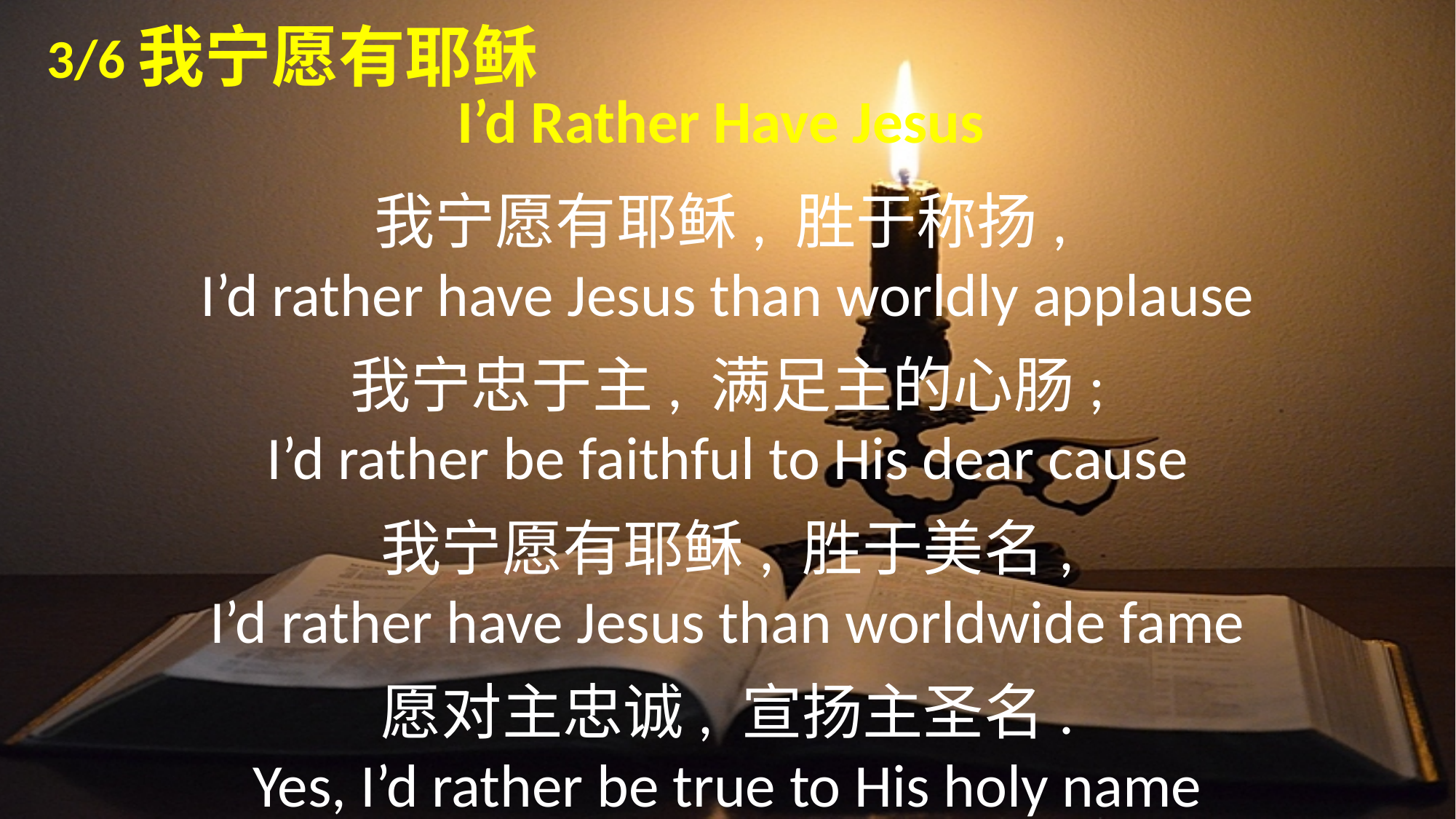

我宁愿有耶稣
I’d Rather Have Jesus
我宁愿有耶稣, 胜于称扬,
I’d rather have Jesus than worldly applause
我宁忠于主, 满足主的心肠;
I’d rather be faithful to His dear cause
我宁愿有耶稣, 胜于美名,
I’d rather have Jesus than worldwide fame
愿对主忠诚, 宣扬主圣名.
Yes, I’d rather be true to His holy name
3/6